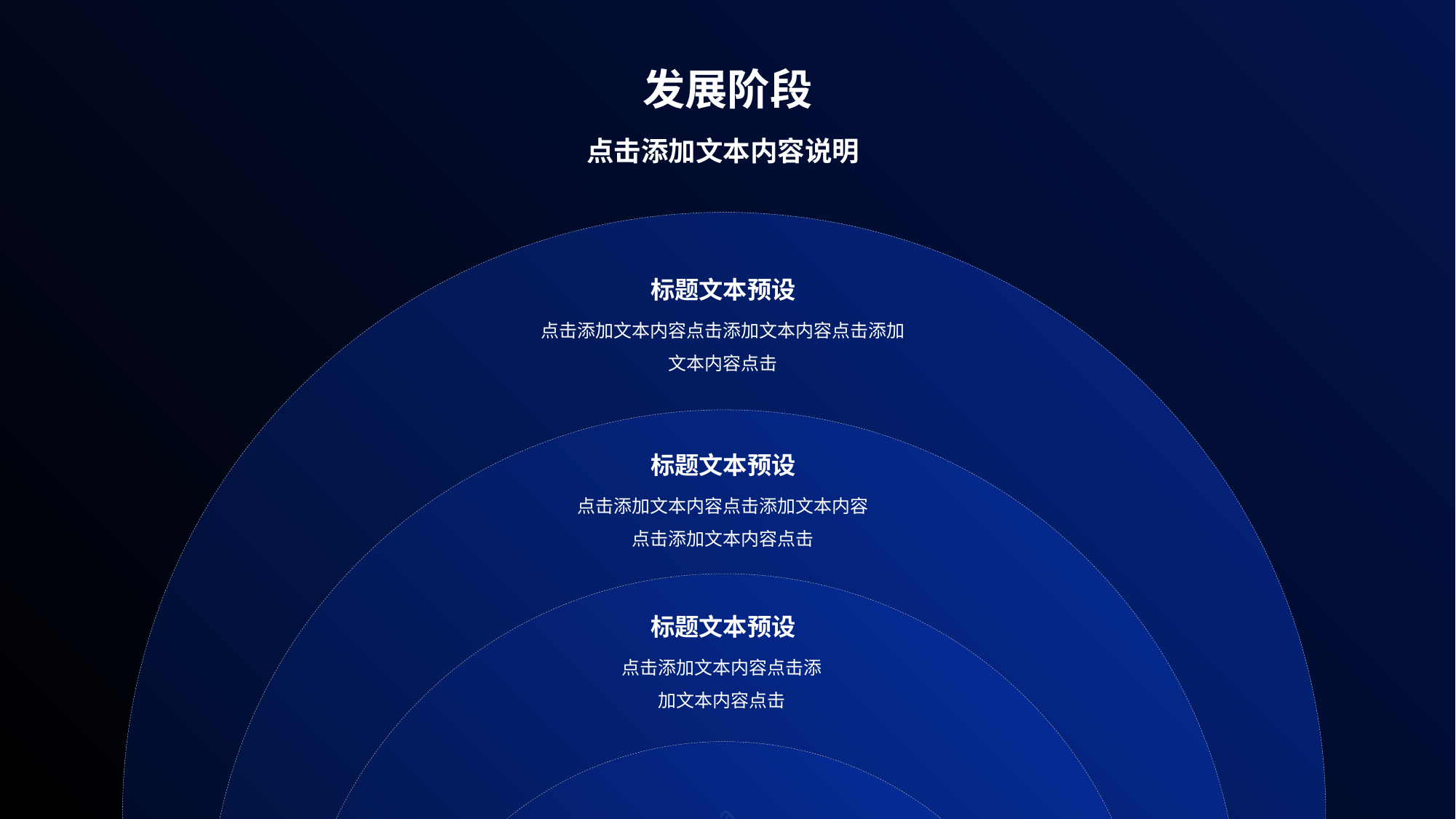

发展阶段
点击添加文本内容说明
a
标题文本预设
点击添加文本内容点击添加文本内容点击添加文本内容点击

标题文本预设
点击添加文本内容点击添加文本内容点击添加文本内容点击

标题文本预设
点击添加文本内容点击添加文本内容点击